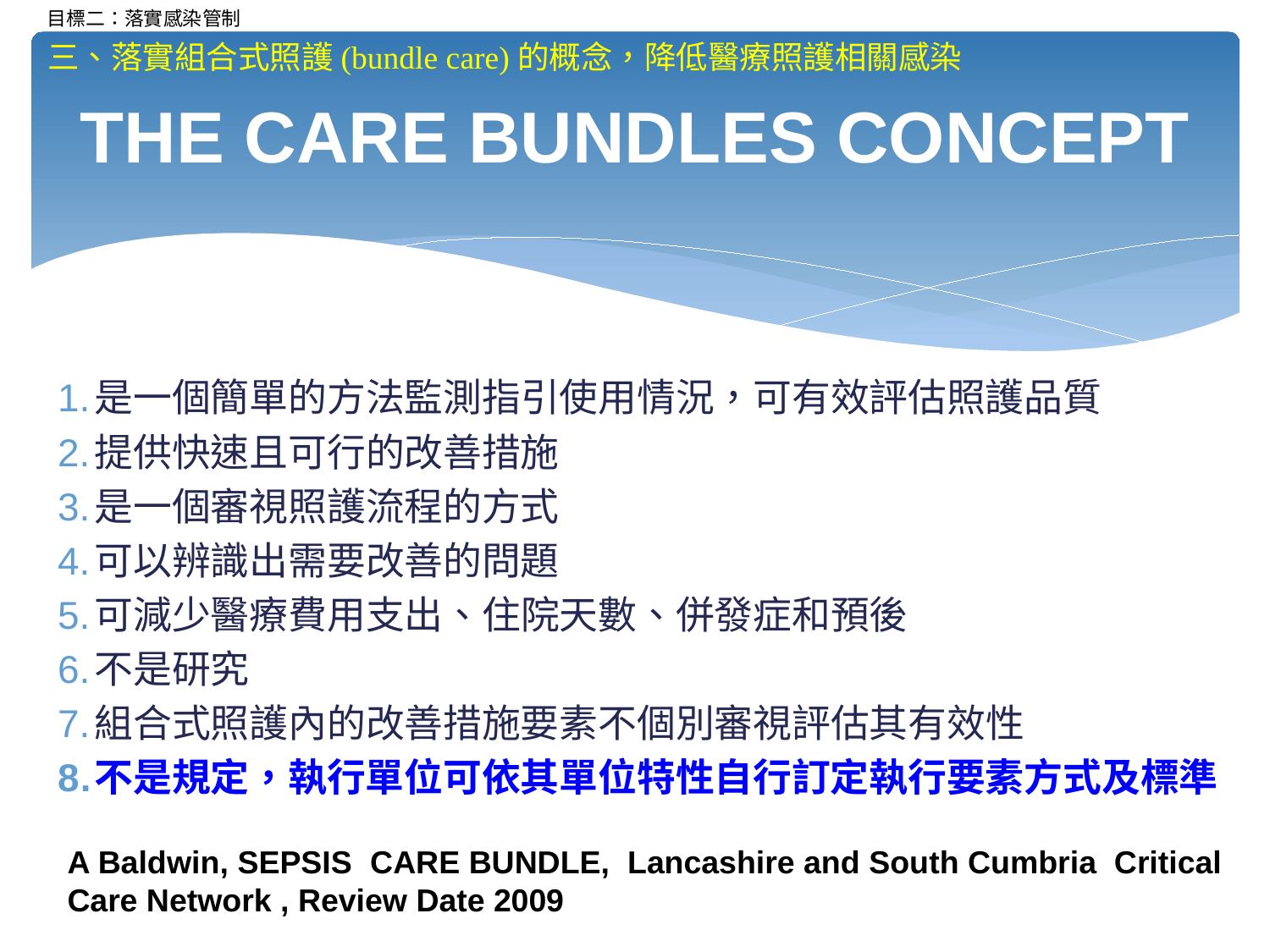

三、落實組合式照護(bundle care)的概念，降低醫療照護相關感染
# THE CARE BUNDLES CONCEPT
是一個簡單的方法監測指引使用情況，可有效評估照護品質
提供快速且可行的改善措施
是一個審視照護流程的方式
可以辨識出需要改善的問題
可減少醫療費用支出、住院天數、併發症和預後
不是研究
組合式照護內的改善措施要素不個別審視評估其有效性
不是規定，執行單位可依其單位特性自行訂定執行要素方式及標準
A Baldwin, SEPSIS  CARE BUNDLE,  Lancashire and South Cumbria  Critical Care Network , Review Date 2009